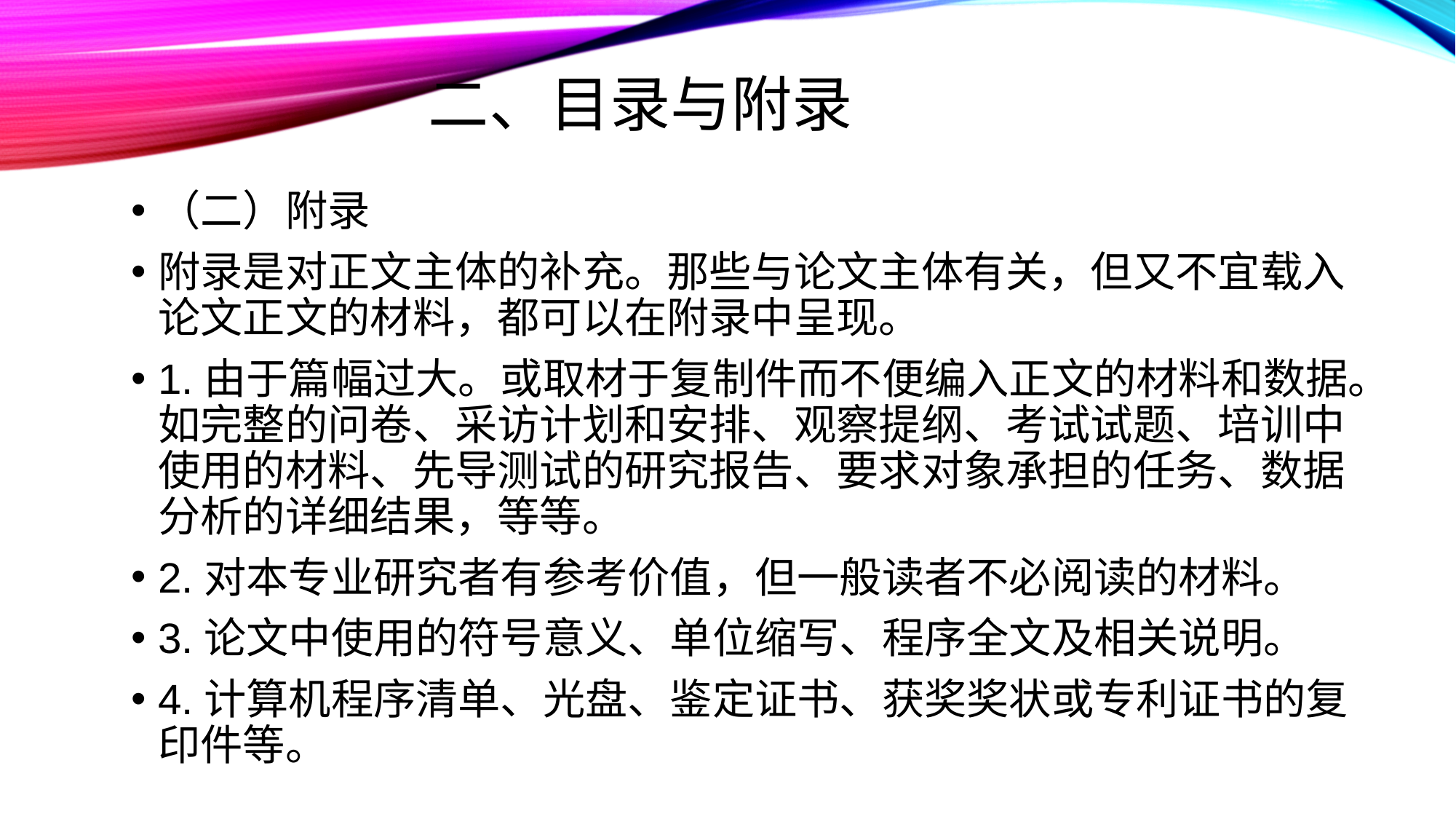

# 二、目录与附录
（二）附录
附录是对正文主体的补充。那些与论文主体有关，但又不宜载入论文正文的材料，都可以在附录中呈现。
1.由于篇幅过大。或取材于复制件而不便编入正文的材料和数据。如完整的问卷、采访计划和安排、观察提纲、考试试题、培训中使用的材料、先导测试的研究报告、要求对象承担的任务、数据分析的详细结果，等等。
2.对本专业研究者有参考价值，但一般读者不必阅读的材料。
3.论文中使用的符号意义、单位缩写、程序全文及相关说明。
4.计算机程序清单、光盘、鉴定证书、获奖奖状或专利证书的复印件等。